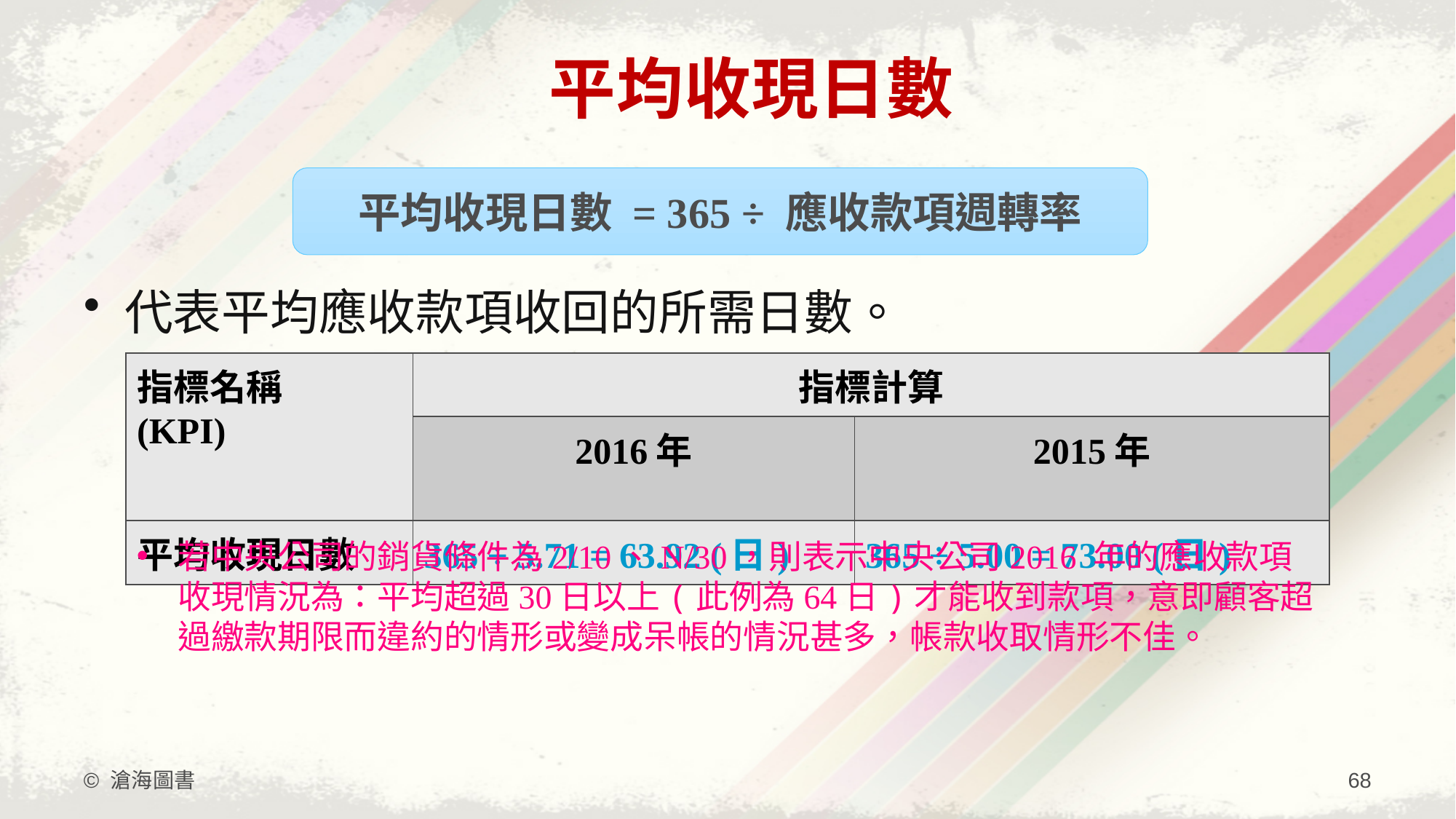

# 平均收現日數
平均收現日數 = 365 ÷ 應收款項週轉率
代表平均應收款項收回的所需日數。

| 指標名稱 (KPI) | 指標計算 |  |
| --- | --- | --- |
|  | 2016年 | 2015年 |
| 平均收現日數 | 365 ÷ 5.71 = 63.92 (日) | 365 ÷ 5.00 = 73.00 (日) |
若中央公司的銷貨條件為2/10、N/30，則表示中央公司2016 年的應收款項收現情況為：平均超過30日以上(此例為64日)才能收到款項，意即顧客超過繳款期限而違約的情形或變成呆帳的情況甚多，帳款收取情形不佳。

© 滄海圖書
68